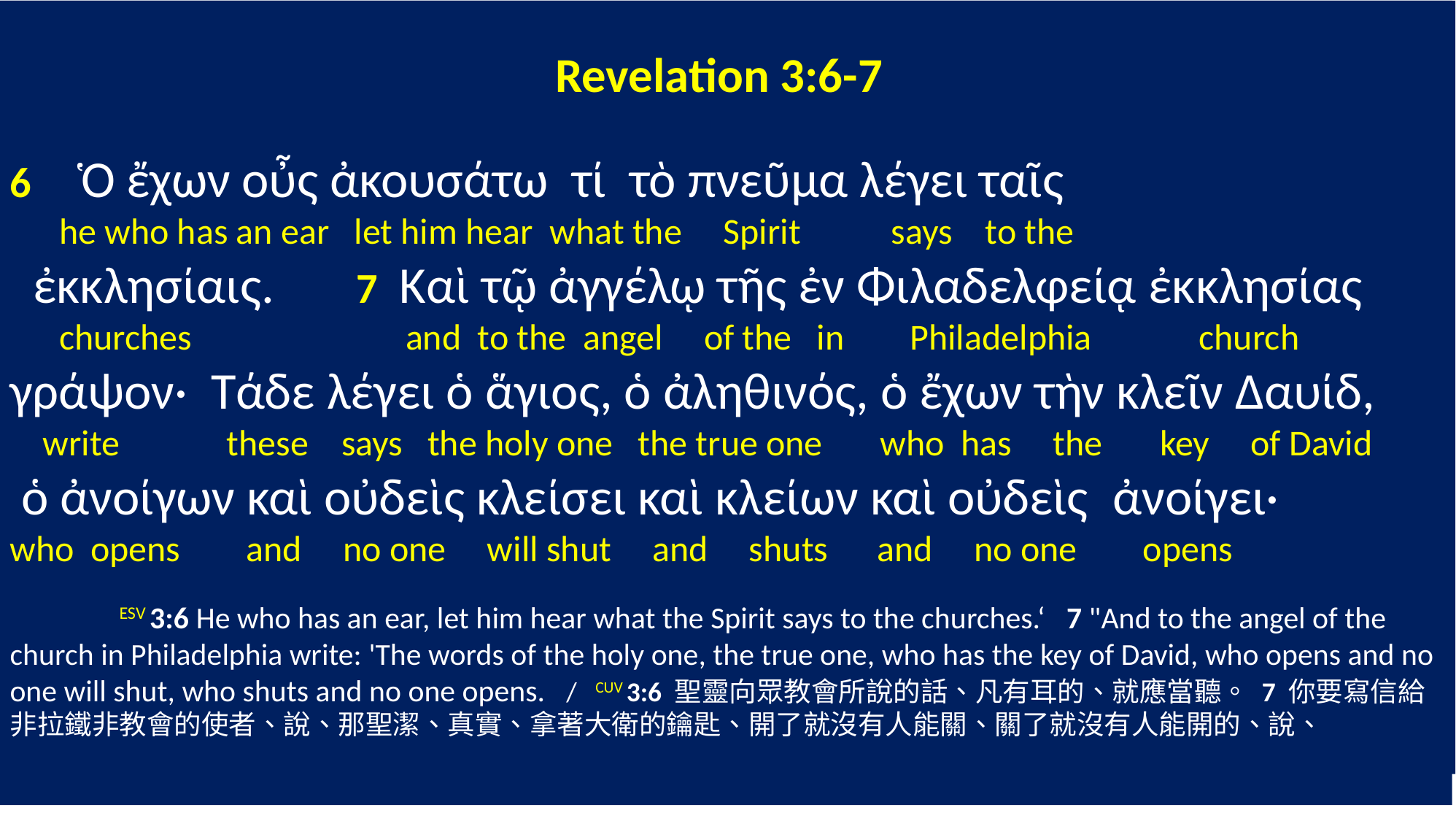

Revelation 3:6-7

6 ἀλλὰ τοῦτο ἔχεις, ὅτι μισεῖς τὰ ἔργα τῶν Νικολαϊτῶν
mais      j'ai    contre     toi    que     le       amour        ton      le      premier
     ἃ κἀγὼ μισῶ.                    7   Ὁ ἔχων οὖς ἀκουσάτω
tu as abandonné                   souviens -toi     donc     d'où       tu es tombé      et        repens –toi
τί τὸ πνεῦμα λέγει ταῖς ἐκκλησίαις. Τῷ νικῶντι δώσω αὐτῷ
 (Rev. 3:7 BGT)
 et    les  premières œuvres     pratique      si   et   non    je viendrai   à toi    et      j'ôterai
    τὴν λυχνίαν σου ἐκ τοῦ τόπου αὐτῆς, ἐὰν μὴ μετανοήσῃς.
        le    chandelier     ton    de     la        place         sa            si   ne pas   tu te repentes

             ESV 3:6 Tu as pourtant ceci, c'est que tu hais les oeuvres des Nicolaïtes, oeuvres que je hais aussi.

CUVRevelation 3:6 Cependant, tu as ceci en ta faveur: tout comme moi, tu détestes ce que font les Nicolaïtes.

Revelation 3:6-7

6     Ὁ ἔχων οὖς ἀκουσάτω  τί  τὸ πνεῦμα λέγει ταῖς
      he who has an ear   let him hear  what the     Spirit           says    to the
  ἐκκλησίαις.       7  Καὶ τῷ ἀγγέλῳ τῆς ἐν Φιλαδελφείᾳ ἐκκλησίας
      churches                          and  to the  angel     of the   in        Philadelphia             church
γράψον·  Τάδε λέγει ὁ ἅγιος, ὁ ἀληθινός, ὁ ἔχων τὴν κλεῖν Δαυίδ,
    write             these    says   the holy one   the true one       who  has     the       key     of David
 ὁ ἀνοίγων καὶ οὐδεὶς κλείσει καὶ κλείων καὶ οὐδεὶς  ἀνοίγει·
who  opens        and     no one     will shut     and     shuts      and     no one        opens

	ESV 3:6 He who has an ear, let him hear what the Spirit says to the churches.‘   7 "And to the angel of the church in Philadelphia write: 'The words of the holy one, the true one, who has the key of David, who opens and no one will shut, who shuts and no one opens.   /   CUV 3:6 聖靈向眾教會所說的話、凡有耳的、就應當聽。 7 你要寫信給非拉鐵非教會的使者、說、那聖潔、真實、拿著大衛的鑰匙、開了就沒有人能關、關了就沒有人能開的、說、